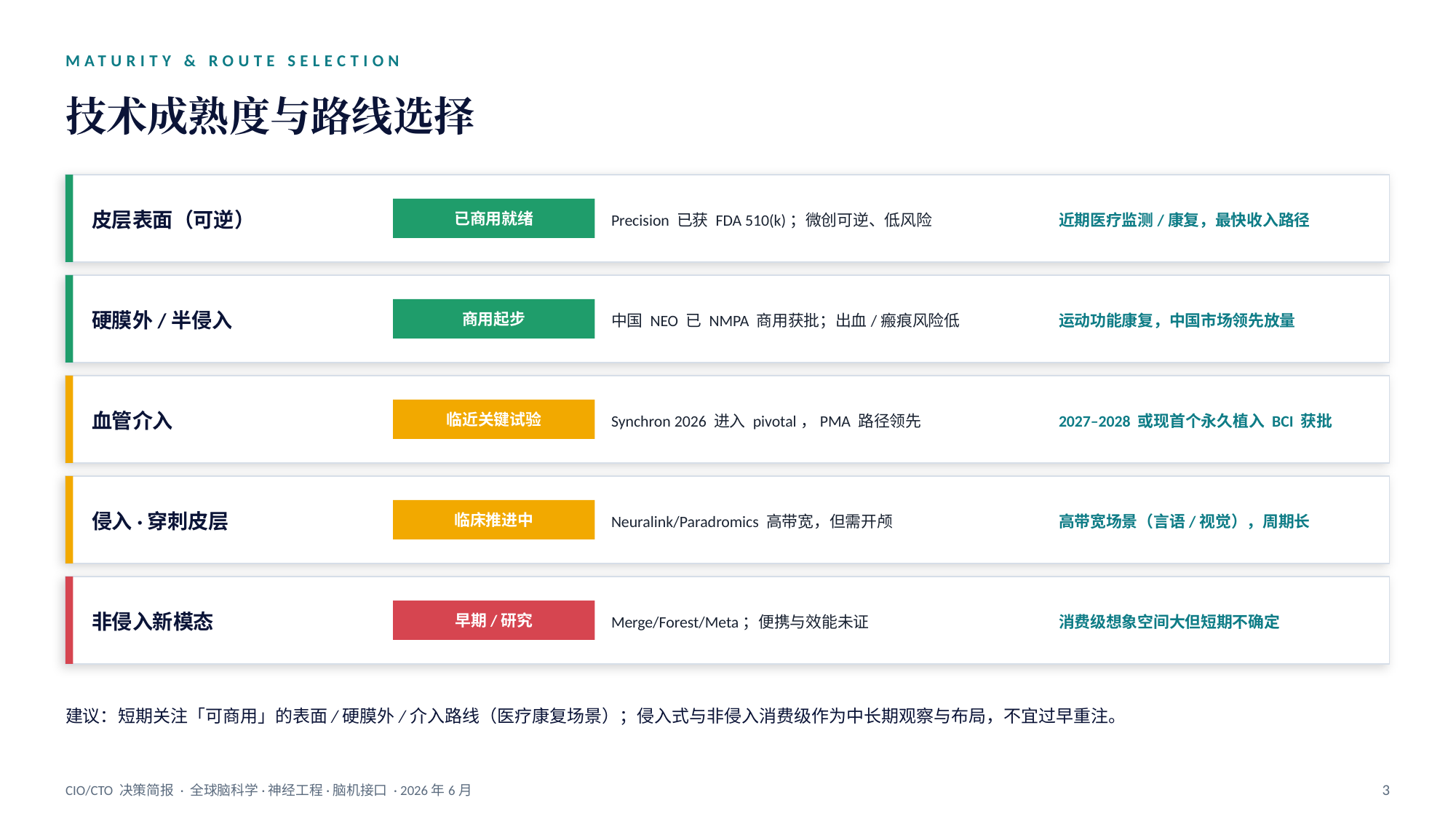

MATURITY & ROUTE SELECTION
技术成熟度与路线选择

皮层表面（可逆）
Precision 已获 FDA 510(k)；微创可逆、低风险
近期医疗监测/康复，最快收入路径
已商用就绪

硬膜外/半侵入
中国 NEO 已 NMPA 商用获批；出血/瘢痕风险低
运动功能康复，中国市场领先放量
商用起步

血管介入
Synchron 2026 进入 pivotal，PMA 路径领先
2027–2028 或现首个永久植入 BCI 获批
临近关键试验

侵入·穿刺皮层
Neuralink/Paradromics 高带宽，但需开颅
高带宽场景（言语/视觉），周期长
临床推进中

非侵入新模态
Merge/Forest/Meta；便携与效能未证
消费级想象空间大但短期不确定
早期/研究
建议：短期关注「可商用」的表面/硬膜外/介入路线（医疗康复场景）；侵入式与非侵入消费级作为中长期观察与布局，不宜过早重注。
CIO/CTO 决策简报 · 全球脑科学·神经工程·脑机接口 · 2026年6月
3